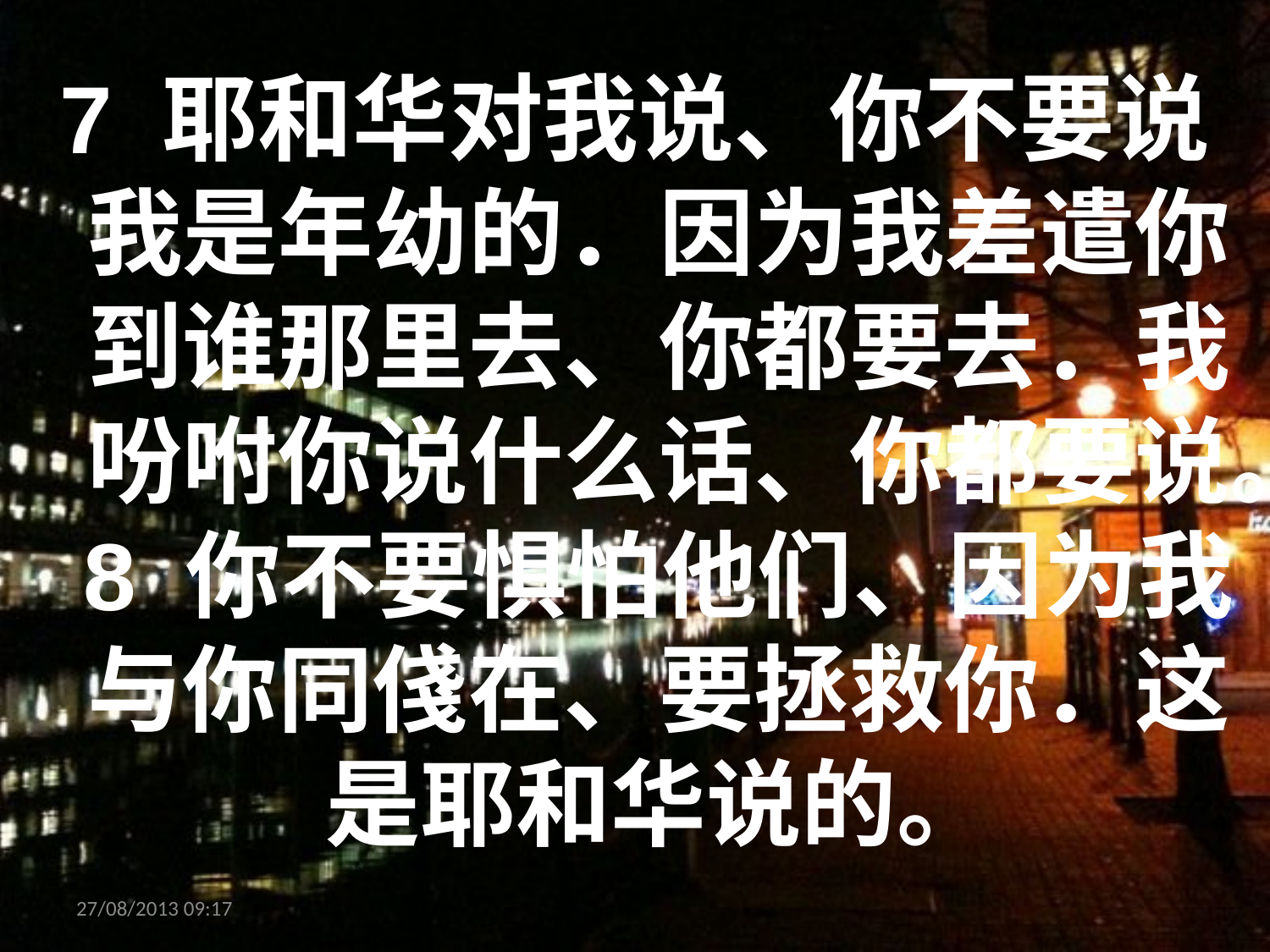

7 耶和华对我说、你不要说我是年幼的．因为我差遣你到谁那里去、你都要去．我吩咐你说什么话、你都要说。8 你不要惧怕他们、因为我与你同俴在、要拯救你．这是耶和华说的。
27/08/2013 09:17